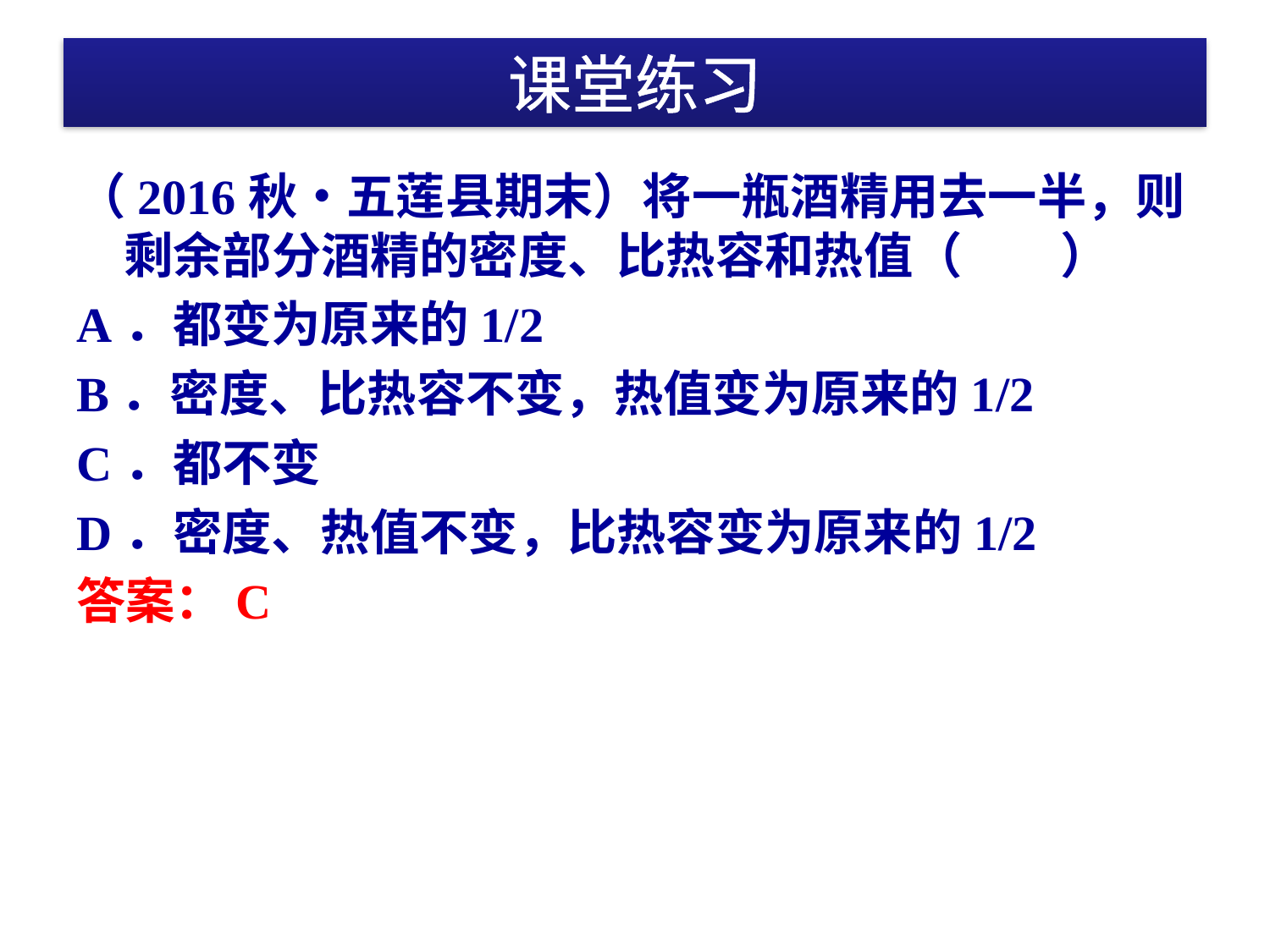

# 课堂练习
（2016秋•五莲县期末）将一瓶酒精用去一半，则剩余部分酒精的密度、比热容和热值（　　）
A．都变为原来的1/2
B．密度、比热容不变，热值变为原来的1/2
C．都不变
D．密度、热值不变，比热容变为原来的1/2
答案：C